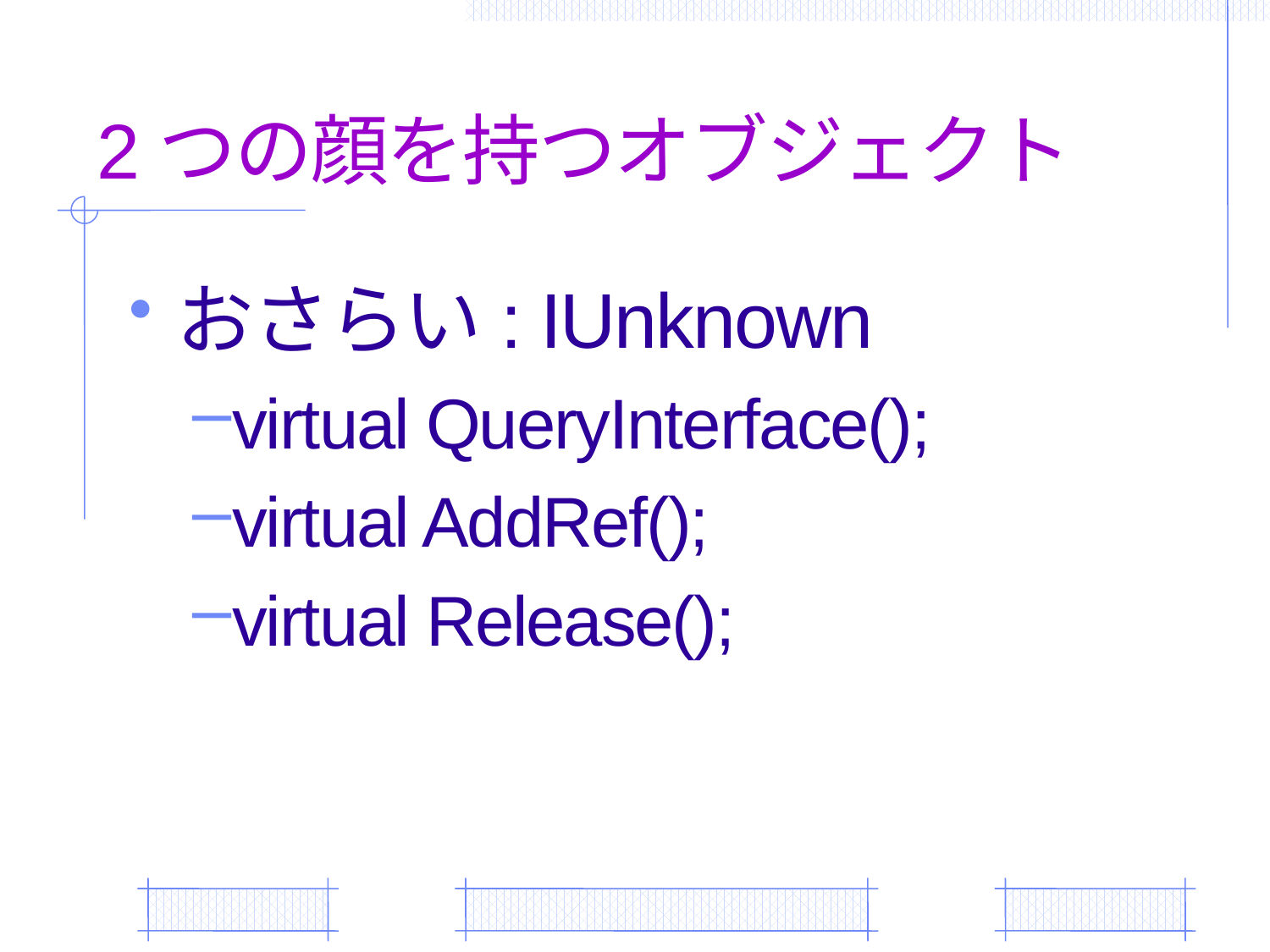

# 2つの顔を持つオブジェクト
おさらい: IUnknown
virtual QueryInterface();
virtual AddRef();
virtual Release();